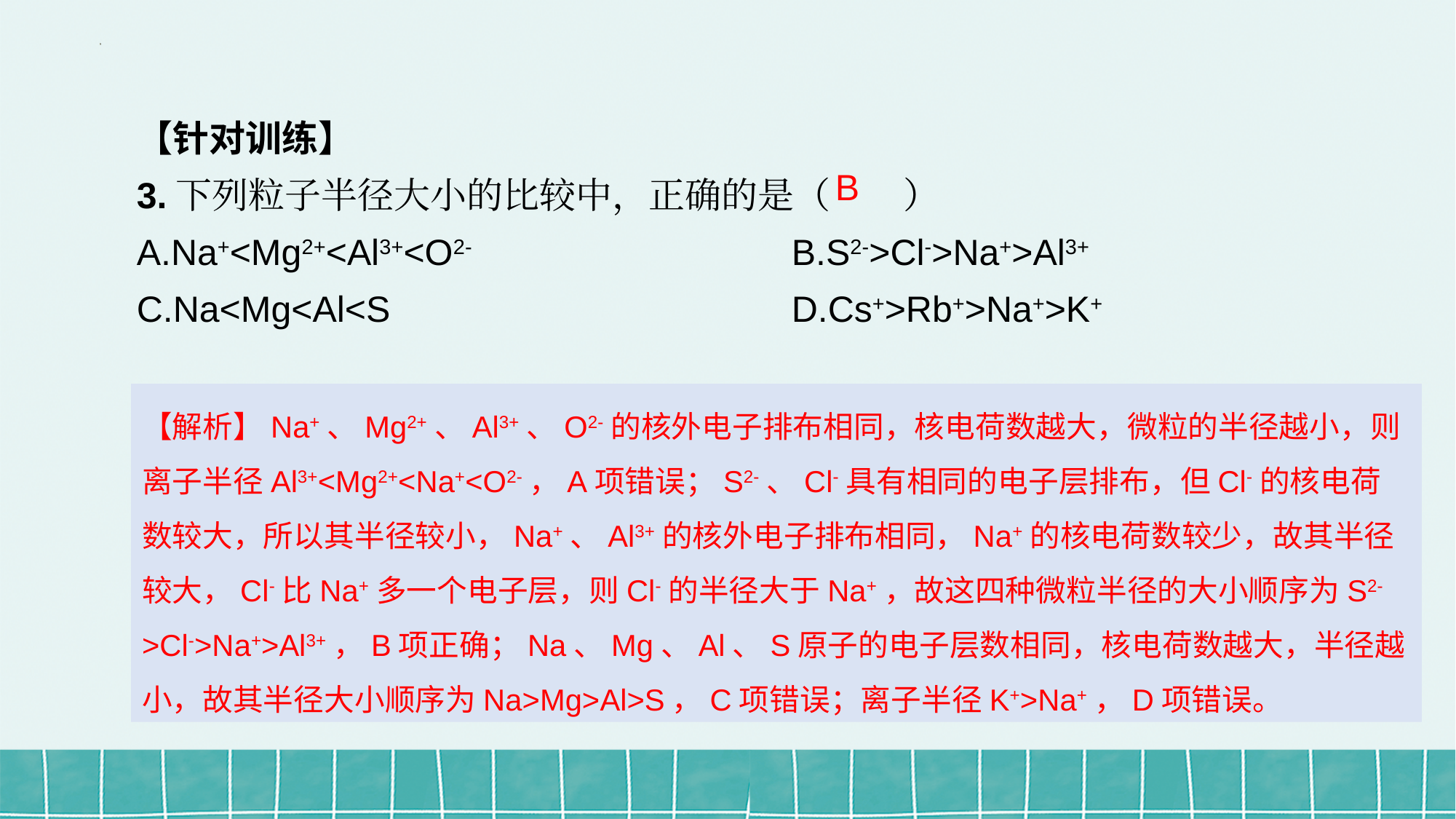

【针对训练】
3.下列粒子半径大小的比较中，正确的是（　　）
A.Na+<Mg2+<Al3+<O2-			B.S2->Cl->Na+>Al3+
C.Na<Mg<Al<S				D.Cs+>Rb+>Na+>K+
B
【解析】Na+、Mg2+、Al3+、O2-的核外电子排布相同，核电荷数越大，微粒的半径越小，则离子半径Al3+<Mg2+<Na+<O2-，A项错误；S2-、Cl-具有相同的电子层排布，但Cl-的核电荷数较大，所以其半径较小，Na+、Al3+的核外电子排布相同，Na+的核电荷数较少，故其半径较大，Cl-比Na+多一个电子层，则Cl-的半径大于Na+，故这四种微粒半径的大小顺序为S2->Cl->Na+>Al3+，B项正确；Na、Mg、Al、S原子的电子层数相同，核电荷数越大，半径越小，故其半径大小顺序为Na>Mg>Al>S，C项错误；离子半径K+>Na+，D项错误。